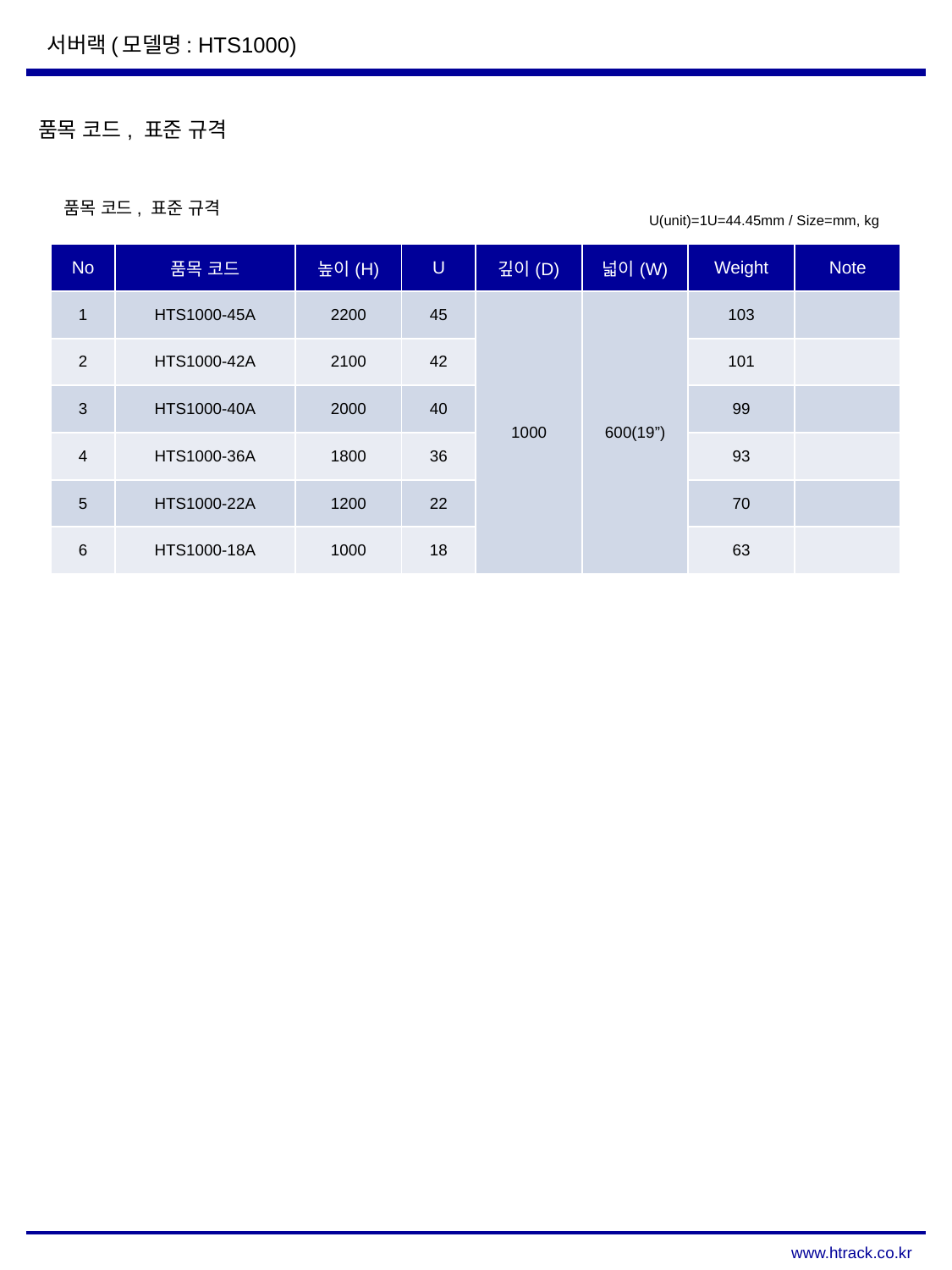

서버랙(모델명: HTS1000)
품목 코드, 표준 규격
품목 코드, 표준 규격
U(unit)=1U=44.45mm / Size=mm, kg
| No | 품목 코드 | 높이(H) | U | 깊이(D) | 넓이(W) | Weight | Note |
| --- | --- | --- | --- | --- | --- | --- | --- |
| 1 | HTS1000-45A | 2200 | 45 | 1000 | 600(19”) | 103 |  |
| 2 | HTS1000-42A | 2100 | 42 |  |  | 101 |  |
| 3 | HTS1000-40A | 2000 | 40 |  |  | 99 |  |
| 4 | HTS1000-36A | 1800 | 36 |  |  | 93 |  |
| 5 | HTS1000-22A | 1200 | 22 |  |  | 70 |  |
| 6 | HTS1000-18A | 1000 | 18 |  |  | 63 |  |
www.htrack.co.kr